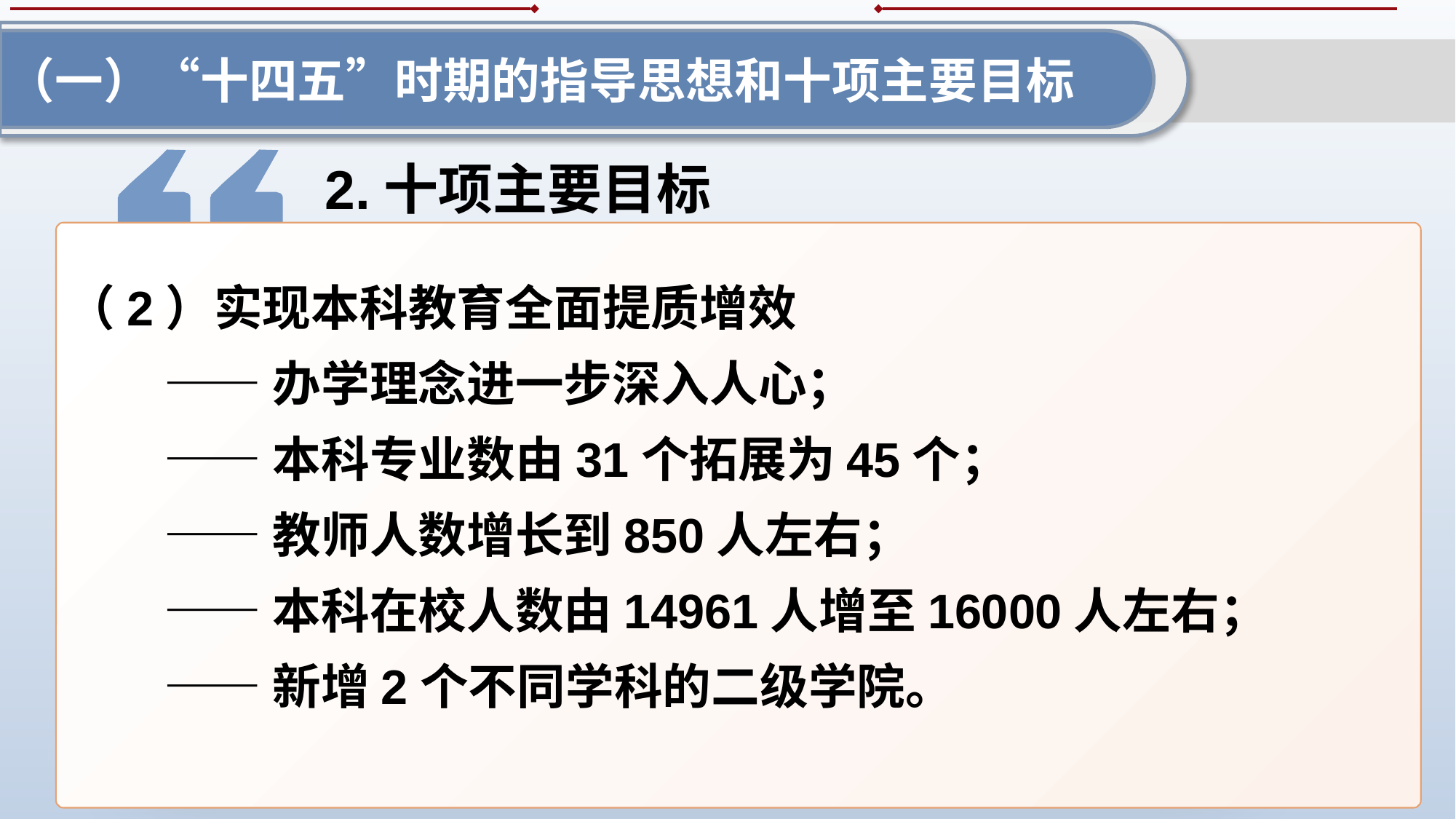

（一）“十四五”时期的指导思想和十项主要目标
2.十项主要目标

（2）实现本科教育全面提质增效
——办学理念进一步深入人心；
——本科专业数由31个拓展为45个；
——教师人数增长到850人左右；
——本科在校人数由14961人增至16000人左右；
——新增2个不同学科的二级学院。